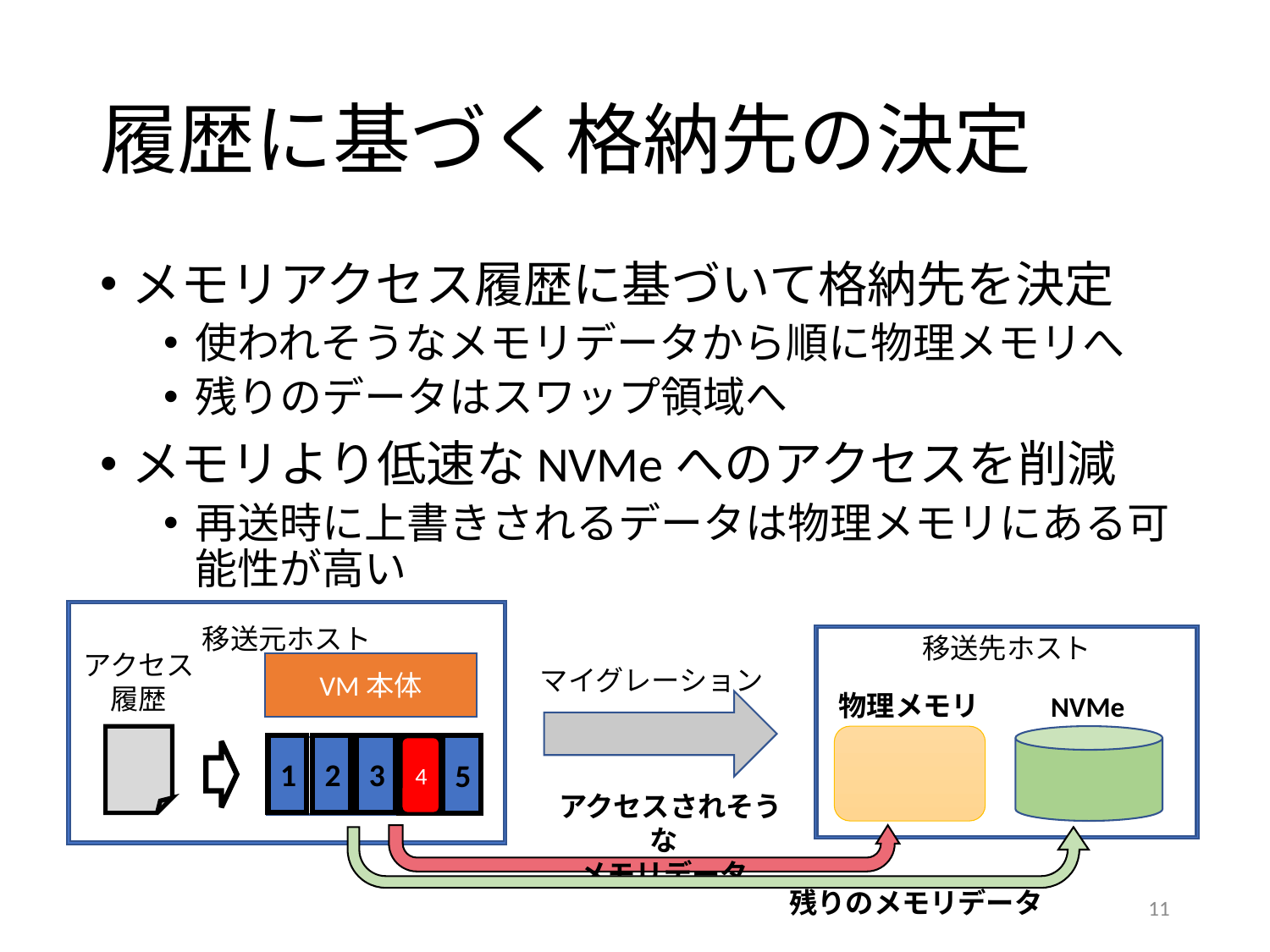

# 履歴に基づく格納先の決定
メモリアクセス履歴に基づいて格納先を決定
使われそうなメモリデータから順に物理メモリへ
残りのデータはスワップ領域へ
メモリより低速なNVMeへのアクセスを削減
再送時に上書きされるデータは物理メモリにある可能性が高い

移送元ホスト

移送先ホスト

アクセス
履歴
VM本体
マイグレーション
物理メモリ
NVMe

1
2
3
4
5
4

 アクセスされそうな
メモリデータ

残りのメモリデータ
11